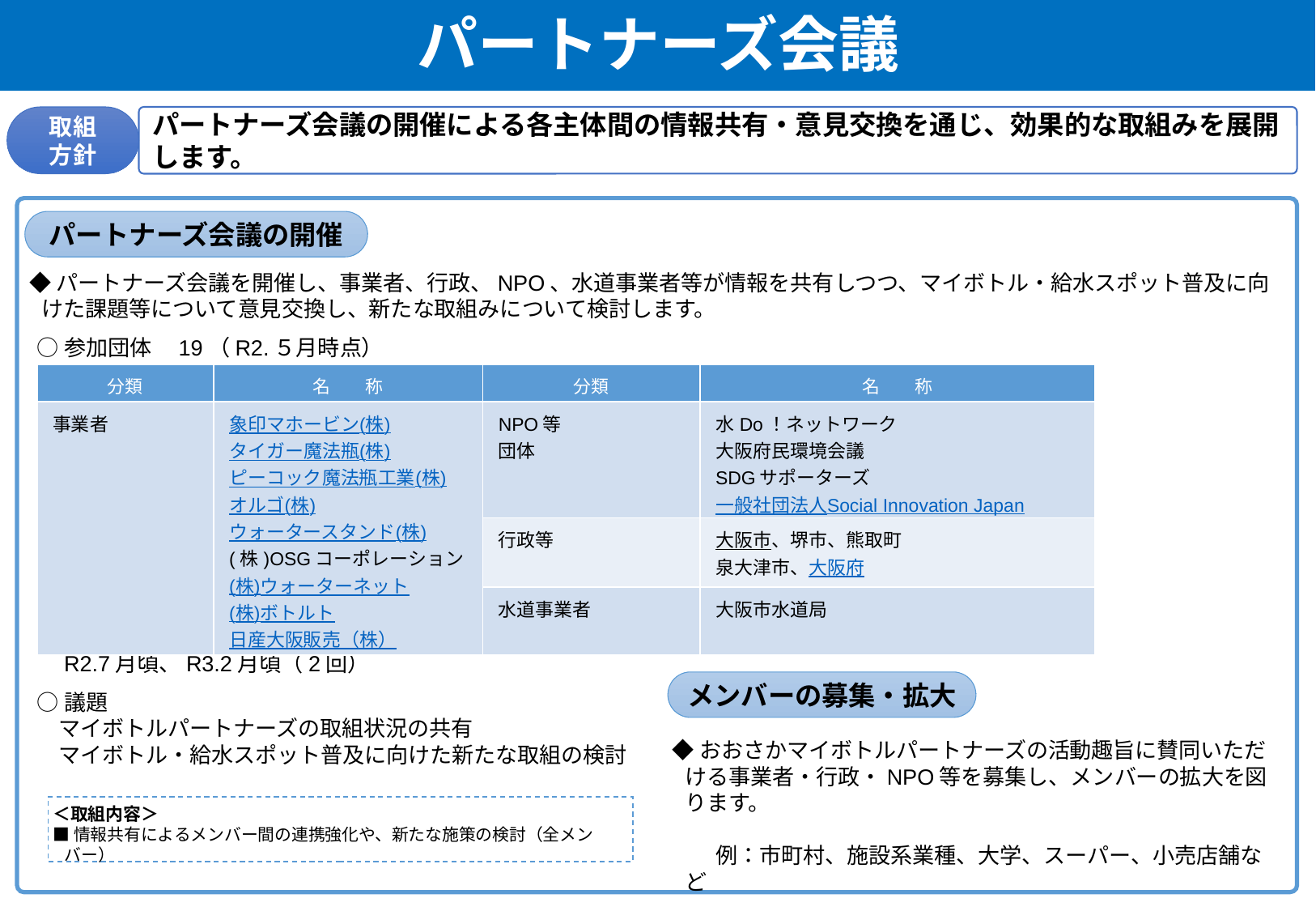

パートナーズ会議
取組
方針
パートナーズ会議の開催による各主体間の情報共有・意見交換を通じ、効果的な取組みを展開します。

パートナーズ会議の開催
◆パートナーズ会議を開催し、事業者、行政、NPO、水道事業者等が情報を共有しつつ、マイボトル・給水スポット普及に向けた課題等について意見交換し、新たな取組みについて検討します。
○参加団体　19（R2.５月時点）

○開催予定
　R2.7月頃、R3.2月頃（2回）

○議題
　マイボトルパートナーズの取組状況の共有
　マイボトル・給水スポット普及に向けた新たな取組の検討
| 分類 | 名　　称 | 分類 | 名　　称 |
| --- | --- | --- | --- |
| 事業者 | 象印マホービン(株) タイガー魔法瓶(株) ピーコック魔法瓶工業(株) オルゴ(株) ウォータースタンド(株) (株)OSGコーポレーション (株)ウォーターネット (株)ボトルト 日産大阪販売（株） | NPO等 団体 | 水Do！ネットワーク 大阪府民環境会議 SDGサポーターズ 一般社団法人Social Innovation Japan |
|  |  | 行政等 | 大阪市、堺市、熊取町 泉大津市、大阪府 |
|  |  | 水道事業者 | 大阪市水道局 |
メンバーの募集・拡大
◆おおさかマイボトルパートナーズの活動趣旨に賛同いただける事業者・行政・NPO等を募集し、メンバーの拡大を図ります。

　　例：市町村、施設系業種、大学、スーパー、小売店舗など
＜取組内容＞
■情報共有によるメンバー間の連携強化や、新たな施策の検討（全メンバー）